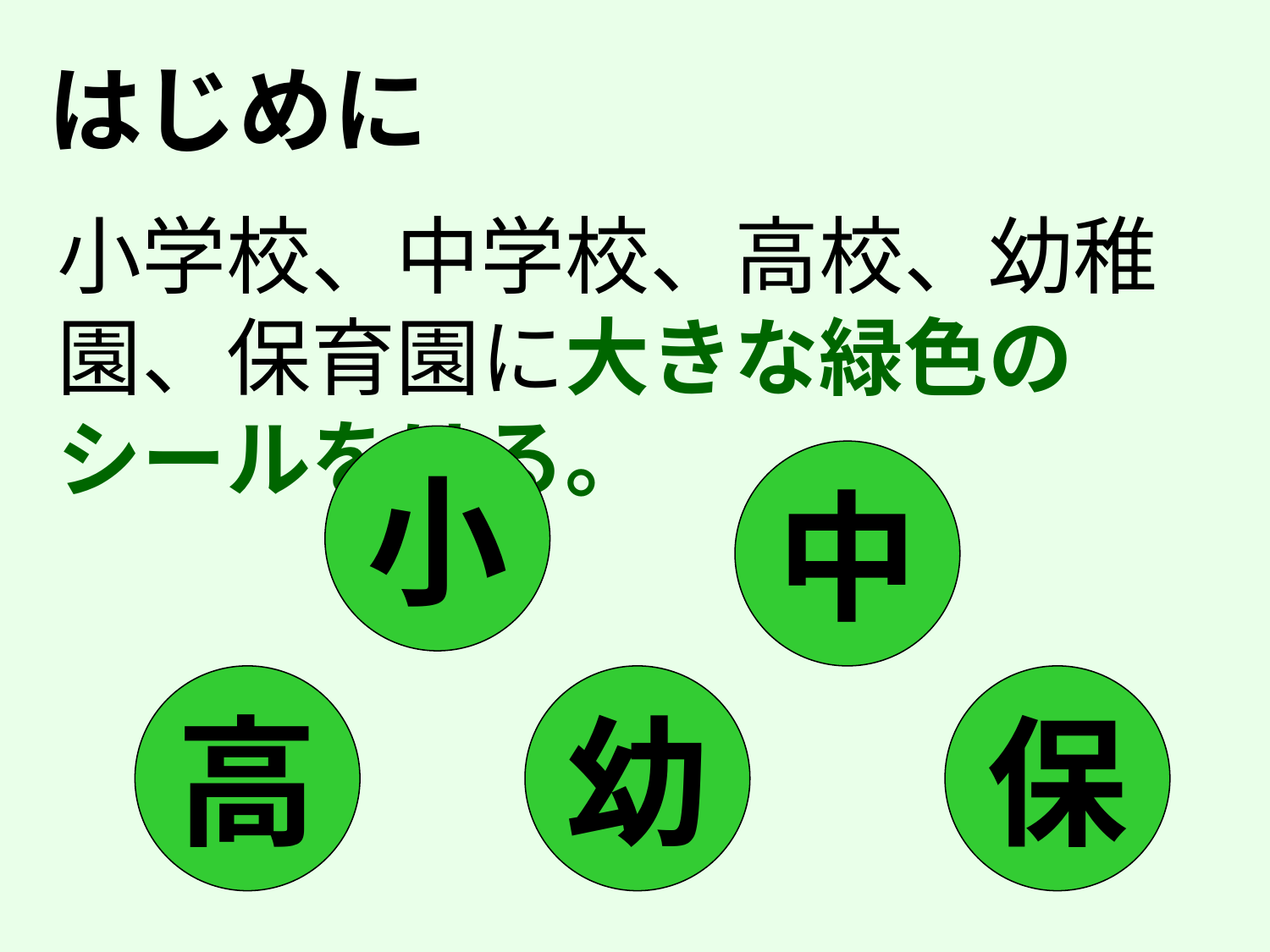

# はじめに
小学校、中学校、高校、幼稚園、保育園に大きな緑色のシールをはる。
小
中
高
幼
保